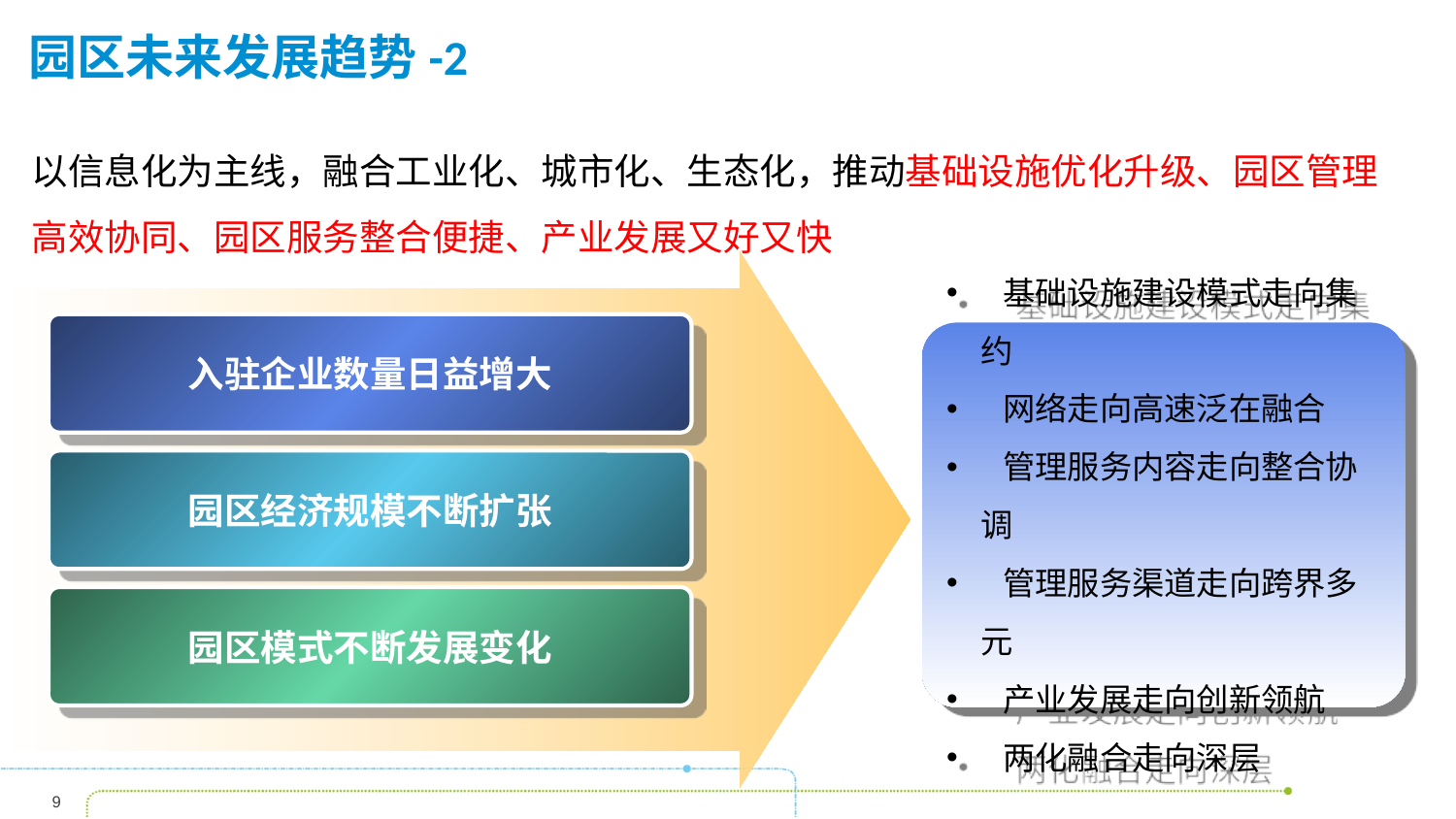

# 园区未来发展趋势-2
以信息化为主线，融合工业化、城市化、生态化，推动基础设施优化升级、园区管理高效协同、园区服务整合便捷、产业发展又好又快

入驻企业数量日益增大
  基础设施建设模式走向集约
  网络走向高速泛在融合
  管理服务内容走向整合协调
  管理服务渠道走向跨界多元
  产业发展走向创新领航
  两化融合走向深层
园区经济规模不断扩张
园区模式不断发展变化